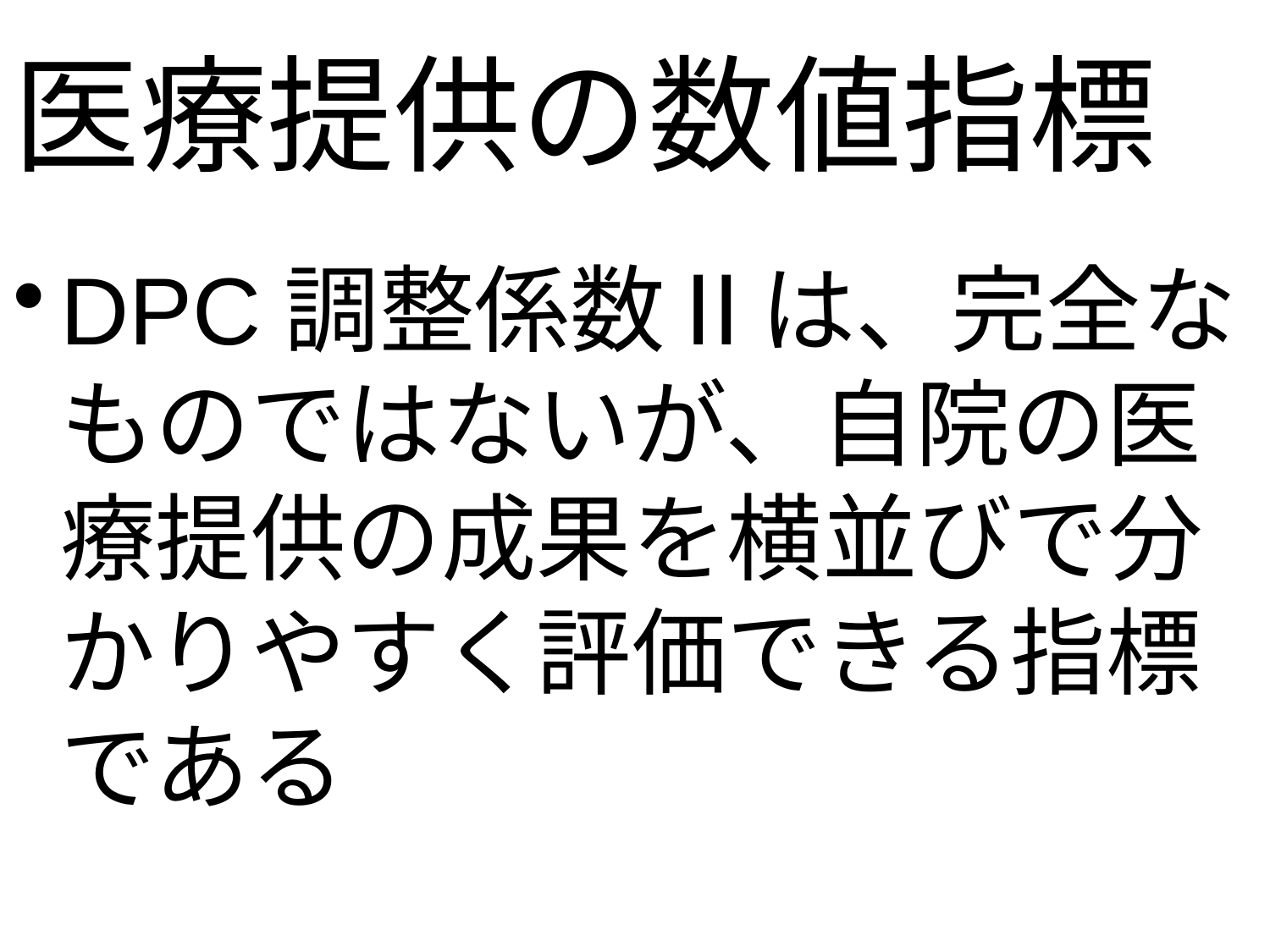

# 医療提供の数値指標
DPC調整係数Ⅱは、完全なものではないが、自院の医療提供の成果を横並びで分かりやすく評価できる指標である